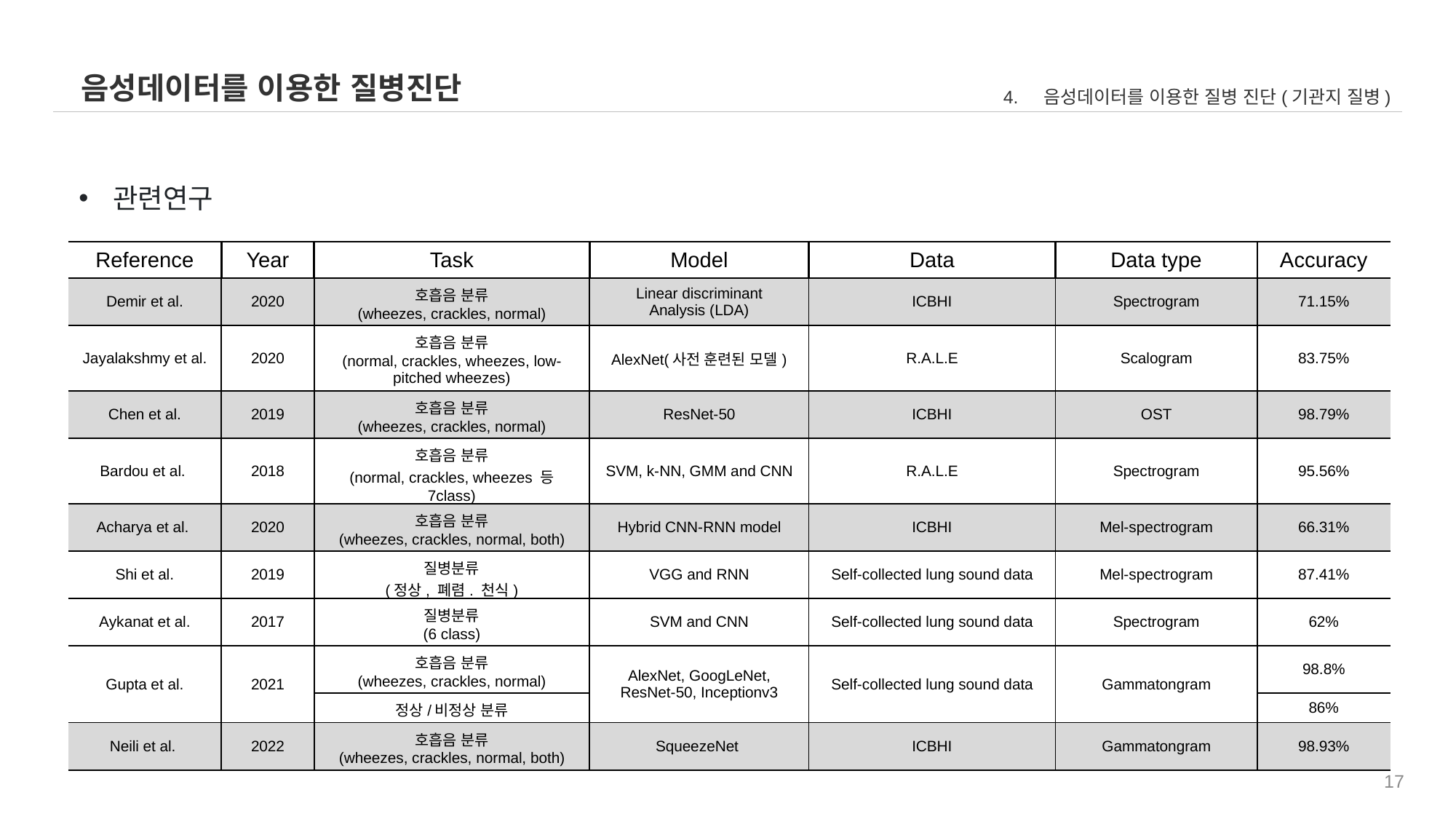

음성데이터를 이용한 질병진단
음성데이터를 이용한 질병 진단(기관지 질병)
관련연구
| Reference | Year | Task | Model | Data | Data type | Accuracy |
| --- | --- | --- | --- | --- | --- | --- |
| Demir et al. | 2020 | 호흡음 분류 (wheezes, crackles, normal) | Linear discriminant Analysis (LDA) | ICBHI | Spectrogram | 71.15% |
| Jayalakshmy et al. | 2020 | 호흡음 분류 (normal, crackles, wheezes, low-pitched wheezes) | AlexNet(사전 훈련된 모델) | R.A.L.E | Scalogram | 83.75% |
| Chen et al. | 2019 | 호흡음 분류 (wheezes, crackles, normal) | ResNet-50 | ICBHI | OST | 98.79% |
| Bardou et al. | 2018 | 호흡음 분류 (normal, crackles, wheezes 등 7class) | SVM, k-NN, GMM and CNN | R.A.L.E | Spectrogram | 95.56% |
| Acharya et al. | 2020 | 호흡음 분류 (wheezes, crackles, normal, both) | Hybrid CNN-RNN model | ICBHI | Mel-spectrogram | 66.31% |
| Shi et al. | 2019 | 질병분류 (정상, 폐렴. 천식) | VGG and RNN | Self-collected lung sound data | Mel-spectrogram | 87.41% |
| Aykanat et al. | 2017 | 질병분류 (6 class) | SVM and CNN | Self-collected lung sound data | Spectrogram | 62% |
| Gupta et al. | 2021 | 호흡음 분류 (wheezes, crackles, normal) | AlexNet, GoogLeNet, ResNet-50, Inceptionv3 | Self-collected lung sound data | Gammatongram | 98.8% |
|  |  | 정상/비정상 분류 |  |  |  | 86% |
| Neili et al. | 2022 | 호흡음 분류 (wheezes, crackles, normal, both) | SqueezeNet | ICBHI | Gammatongram | 98.93% |
17